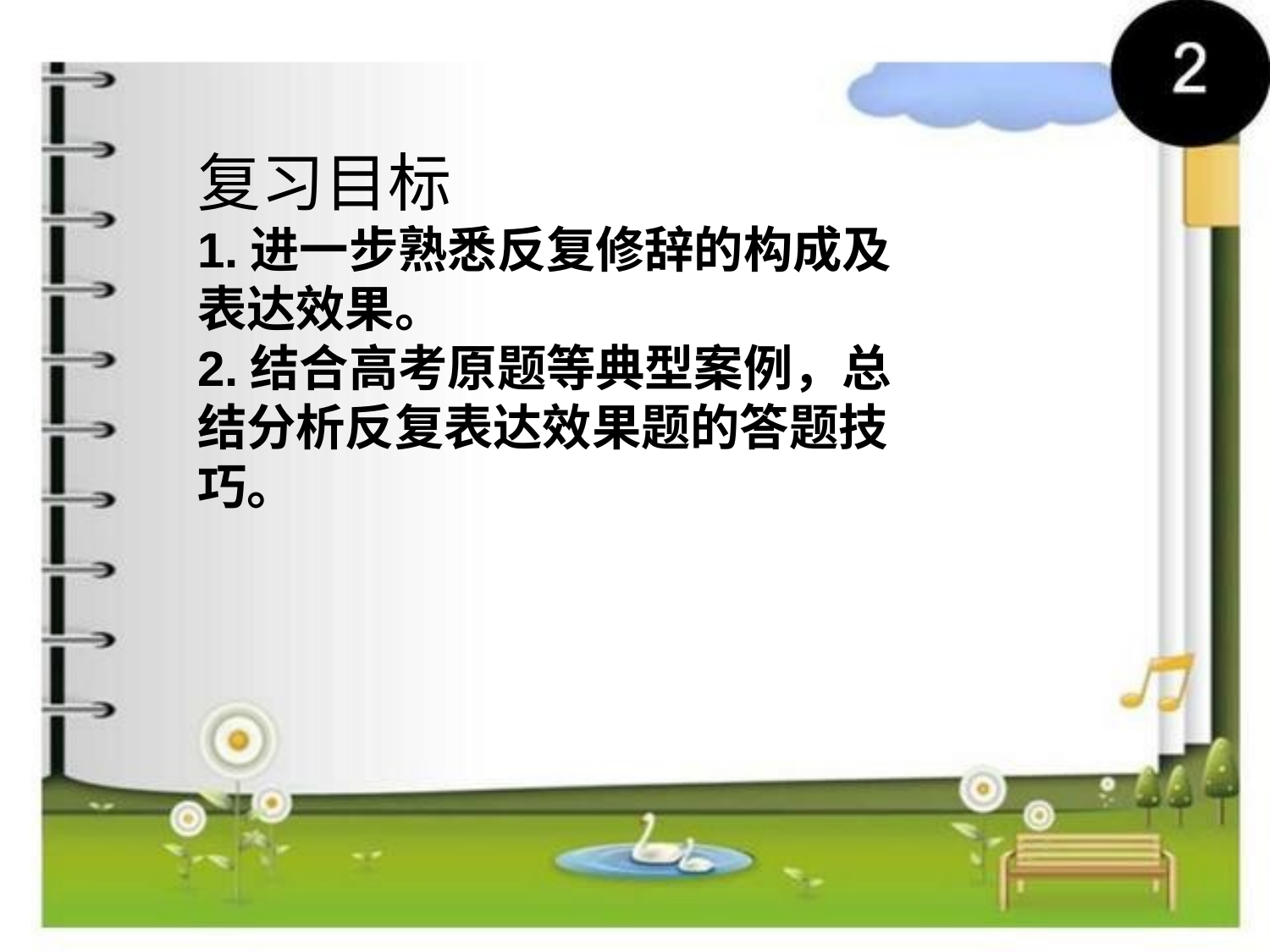

复习目标
1.进一步熟悉反复修辞的构成及表达效果。
2.结合高考原题等典型案例，总结分析反复表达效果题的答题技巧。